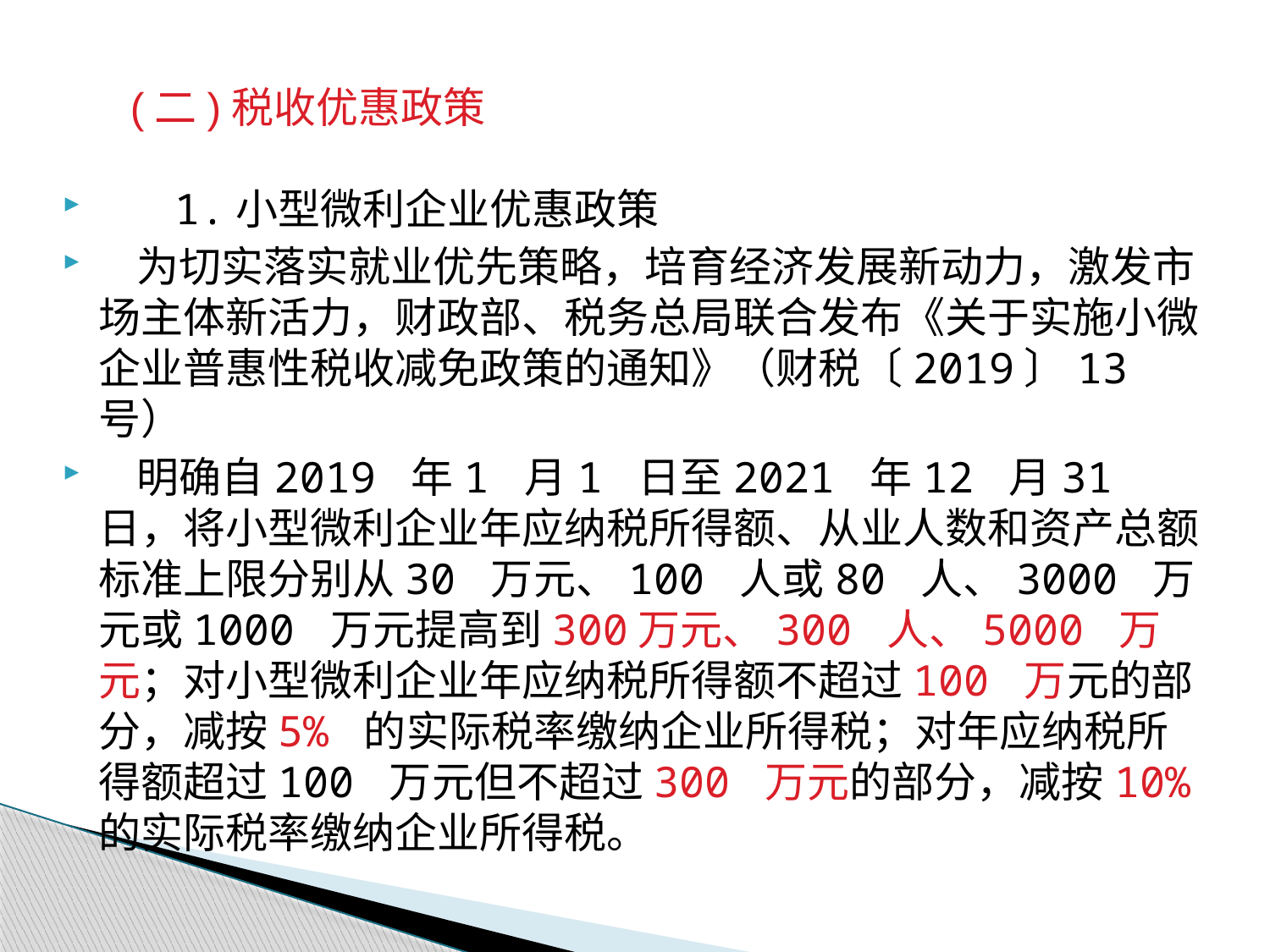

# (二)税收优惠政策
   1.小型微利企业优惠政策
   为切实落实就业优先策略，培育经济发展新动力，激发市场主体新活力，财政部、税务总局联合发布《关于实施小微企业普惠性税收减免政策的通知》（财税〔2019〕13 号）
   明确自2019 年1 月1 日至2021 年12 月31 日，将小型微利企业年应纳税所得额、从业人数和资产总额标准上限分别从30 万元、100 人或80 人、3000 万元或1000 万元提高到300万元、300 人、5000 万元；对小型微利企业年应纳税所得额不超过100 万元的部分，减按5% 的实际税率缴纳企业所得税；对年应纳税所得额超过100 万元但不超过300 万元的部分，减按10% 的实际税率缴纳企业所得税。